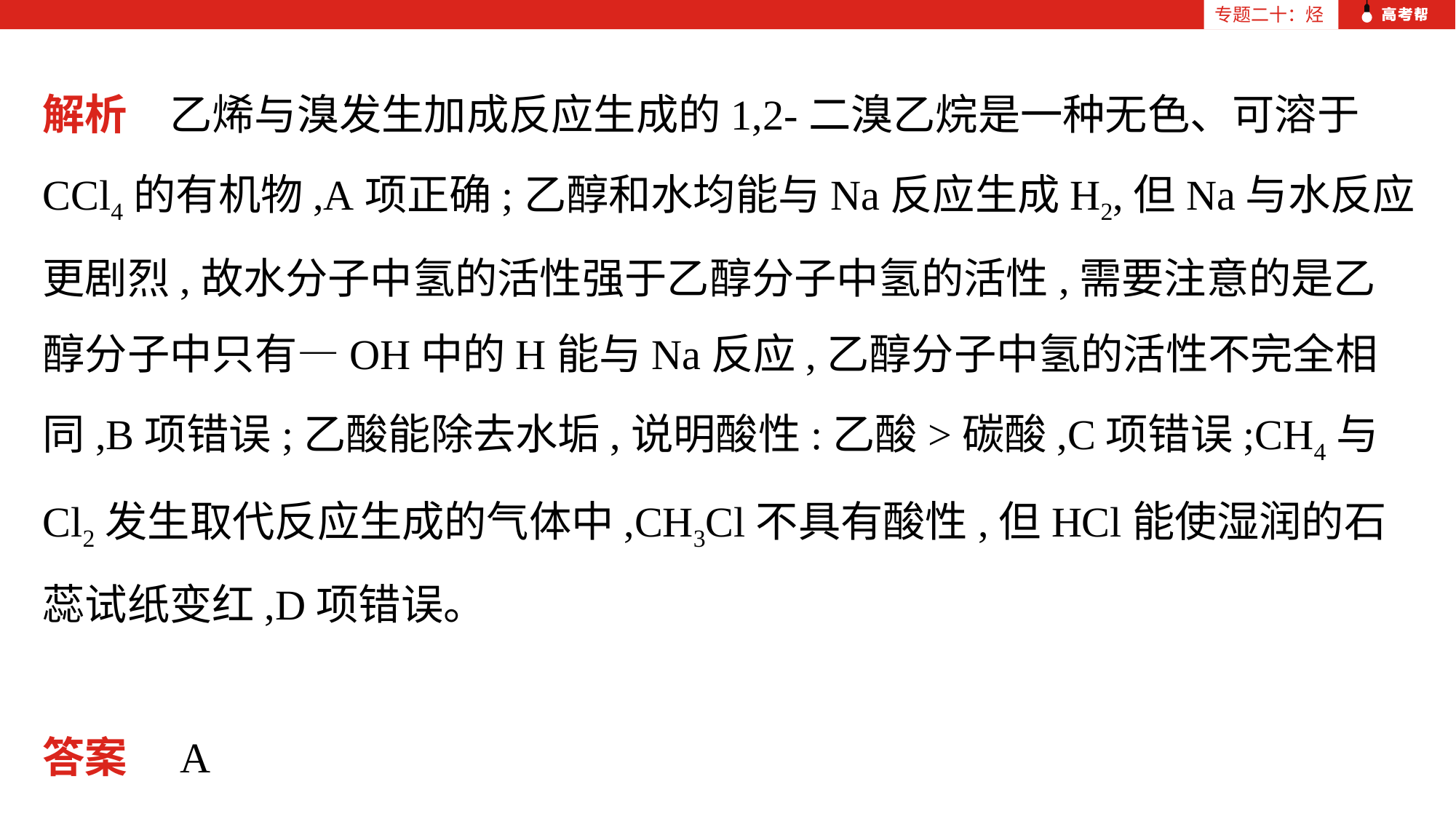

专题二十：烃
解析　乙烯与溴发生加成反应生成的1,2-二溴乙烷是一种无色、可溶于CCl4的有机物,A项正确;乙醇和水均能与Na反应生成H2,但Na与水反应更剧烈,故水分子中氢的活性强于乙醇分子中氢的活性,需要注意的是乙醇分子中只有—OH中的H能与Na反应,乙醇分子中氢的活性不完全相同,B项错误;乙酸能除去水垢,说明酸性:乙酸>碳酸,C项错误;CH4与Cl2发生取代反应生成的气体中,CH3Cl不具有酸性,但HCl能使湿润的石蕊试纸变红,D项错误。

答案　A